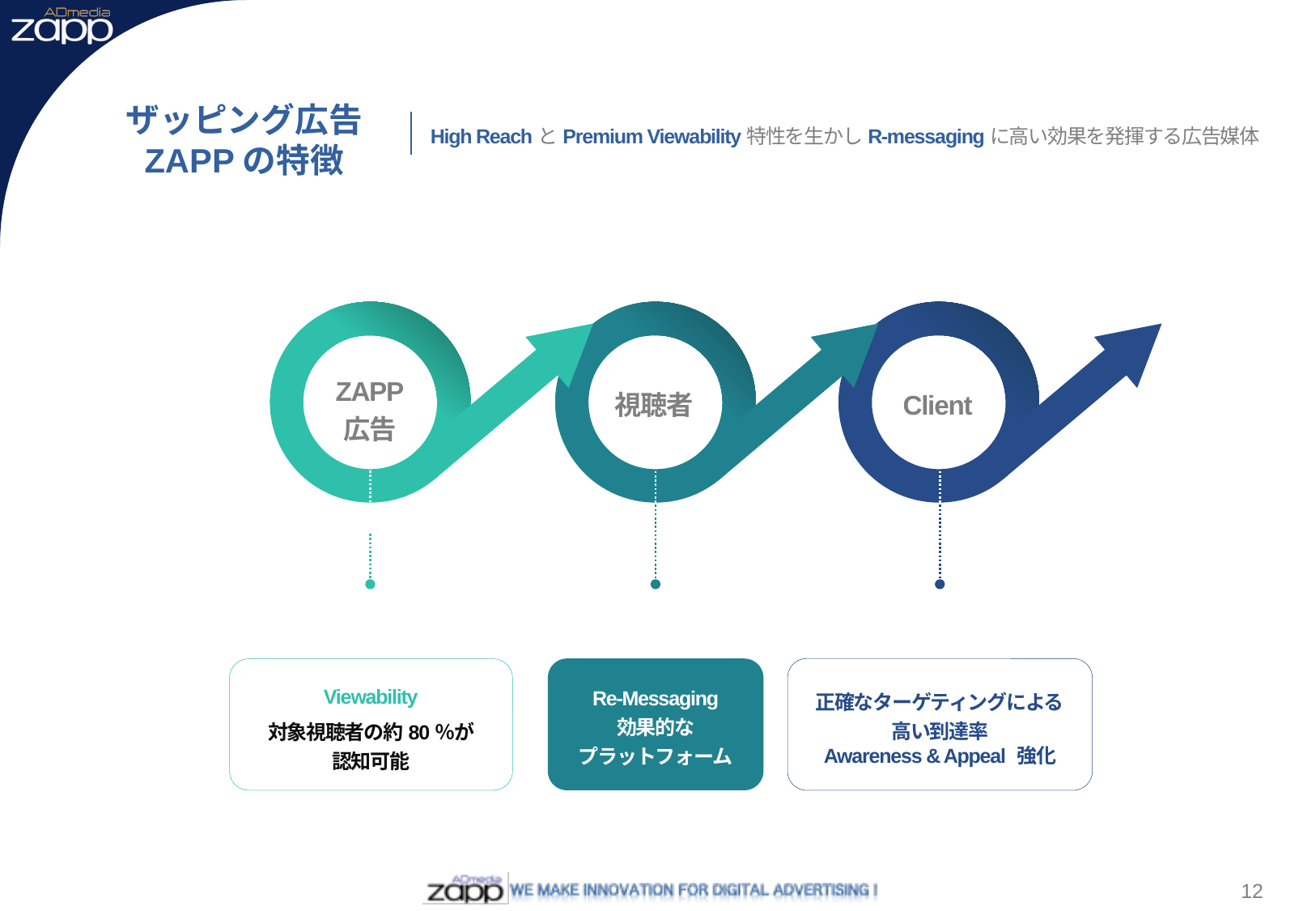

ザッピング広告
ZAPPの特徴
High ReachとPremium Viewability特性を生かしR-messagingに高い効果を発揮する広告媒体

ZAPP
広告
視聴者
 Client

Re-Messaging
効果的な
プラットフォーム

Viewability
正確なターゲティングによる
高い到達率
Awareness & Appeal 強化
対象視聴者の約80％が
認知可能
12